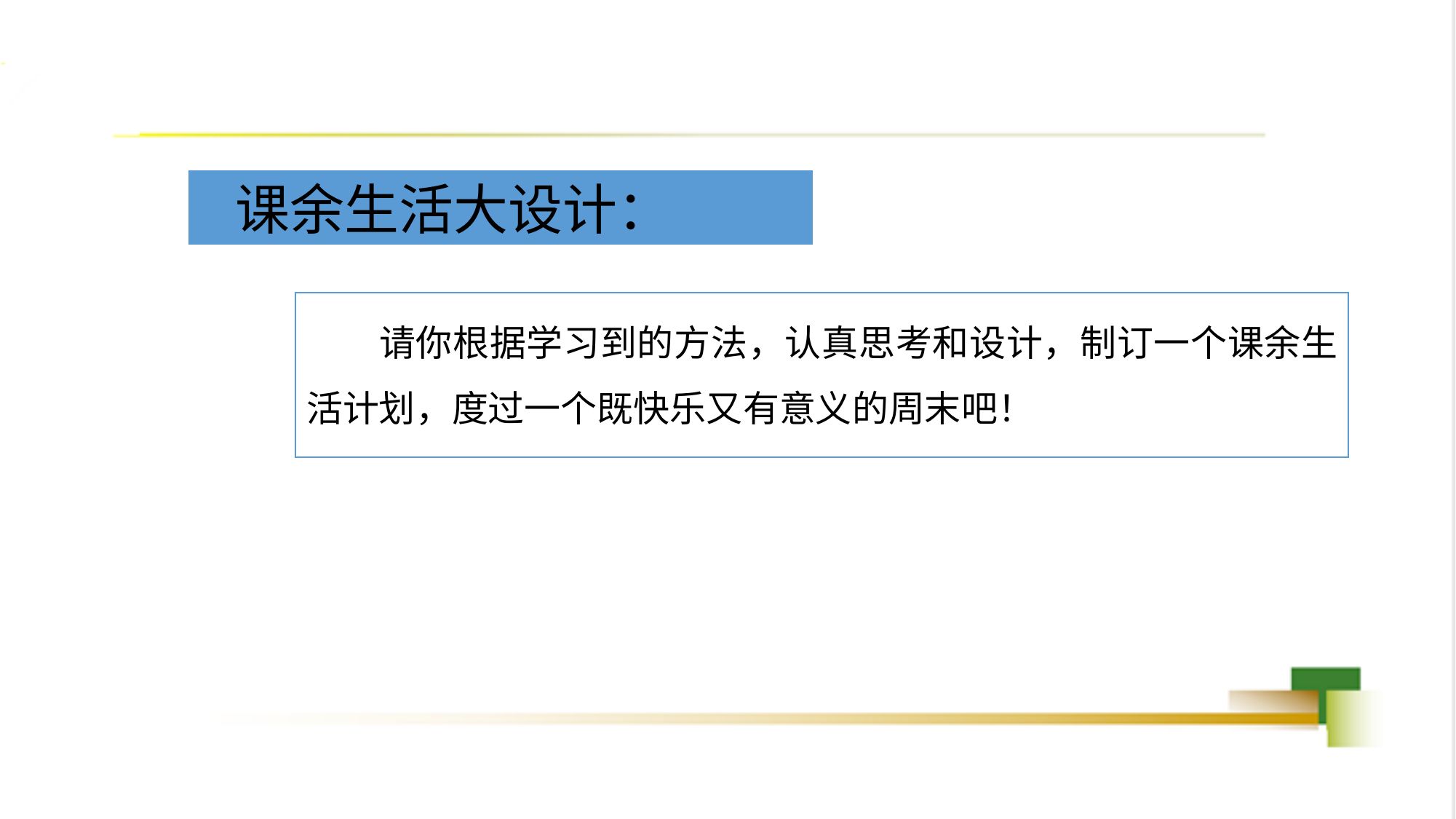

课余生活大设计：
请你根据学习到的方法，认真思考和设计，制订一个课余生活计划，度过一个既快乐又有意义的周末吧！